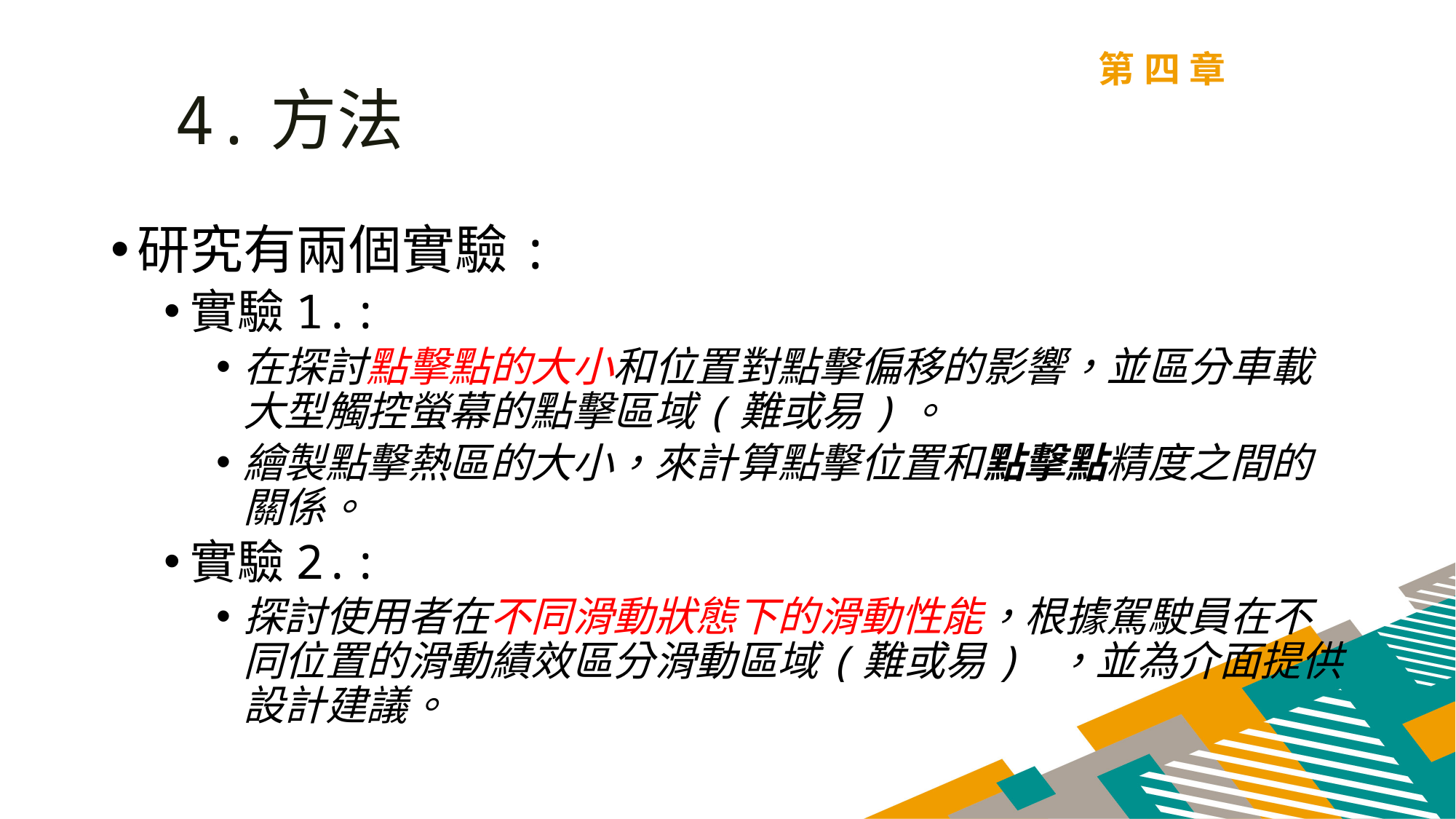

第四章
4.方法
研究有兩個實驗:
實驗1.:
在探討點擊點的大小和位置對點擊偏移的影響，並區分車載大型觸控螢幕的點擊區域(難或易)。
繪製點擊熱區的大小，來計算點擊位置和點擊點精度之間的關係。
實驗2.:
探討使用者在不同滑動狀態下的滑動性能，根據駕駛員在不同位置的滑動績效區分滑動區域(難或易) ，並為介面提供設計建議。